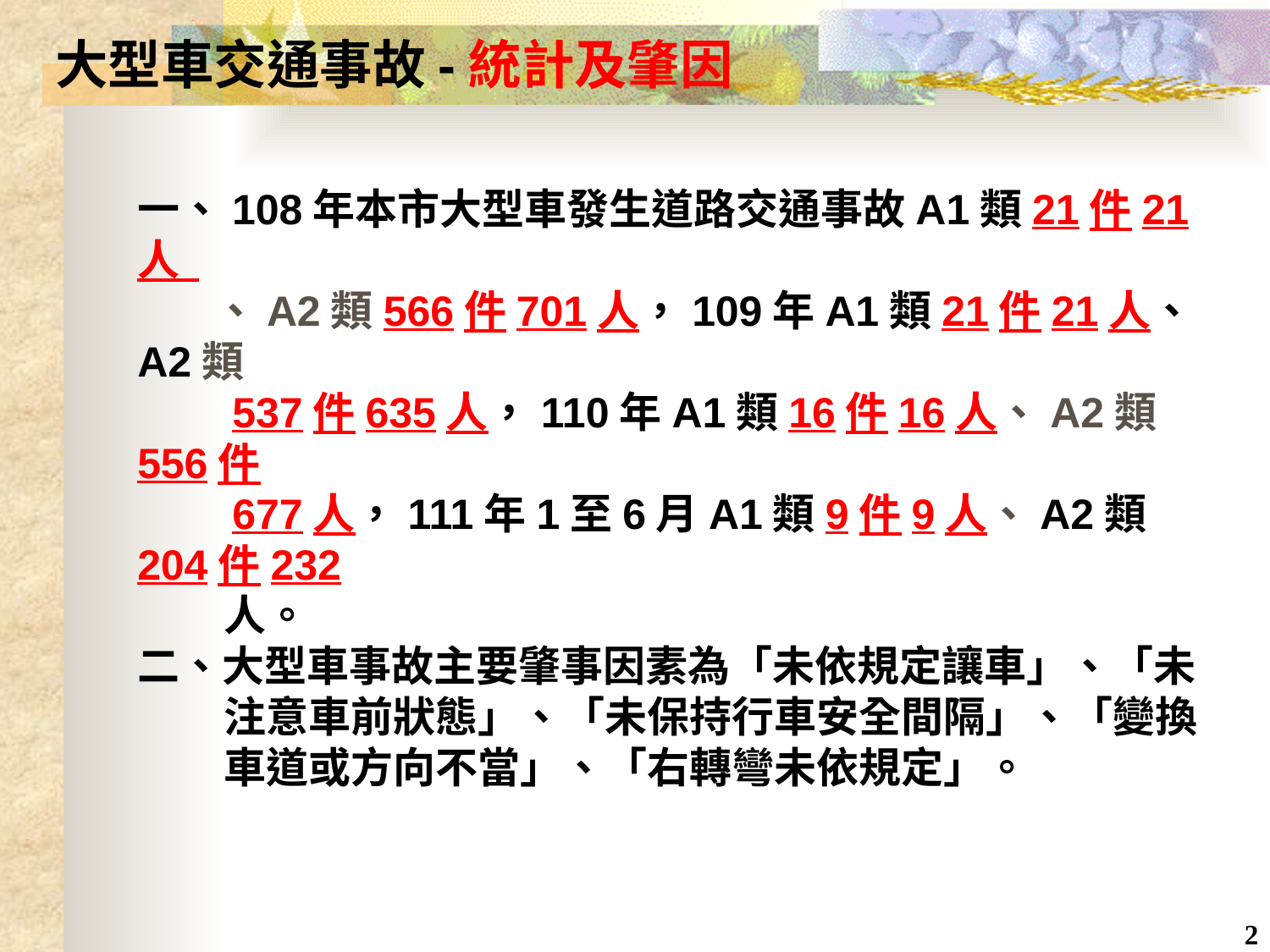

大型車交通事故-統計及肇因

一、108年本市大型車發生道路交通事故A1類21件21人
       、A2類566件701人，109年A1類21件21人、A2類
        537件635人，110年A1類16件16人、A2類556件
        677人，111年1至6月A1類9件9人、A2類204件232
        人。
二、大型車事故主要肇事因素為「未依規定讓車」、「未
        注意車前狀態」、「未保持行車安全間隔」、「變換
        車道或方向不當」、「右轉彎未依規定」。

2